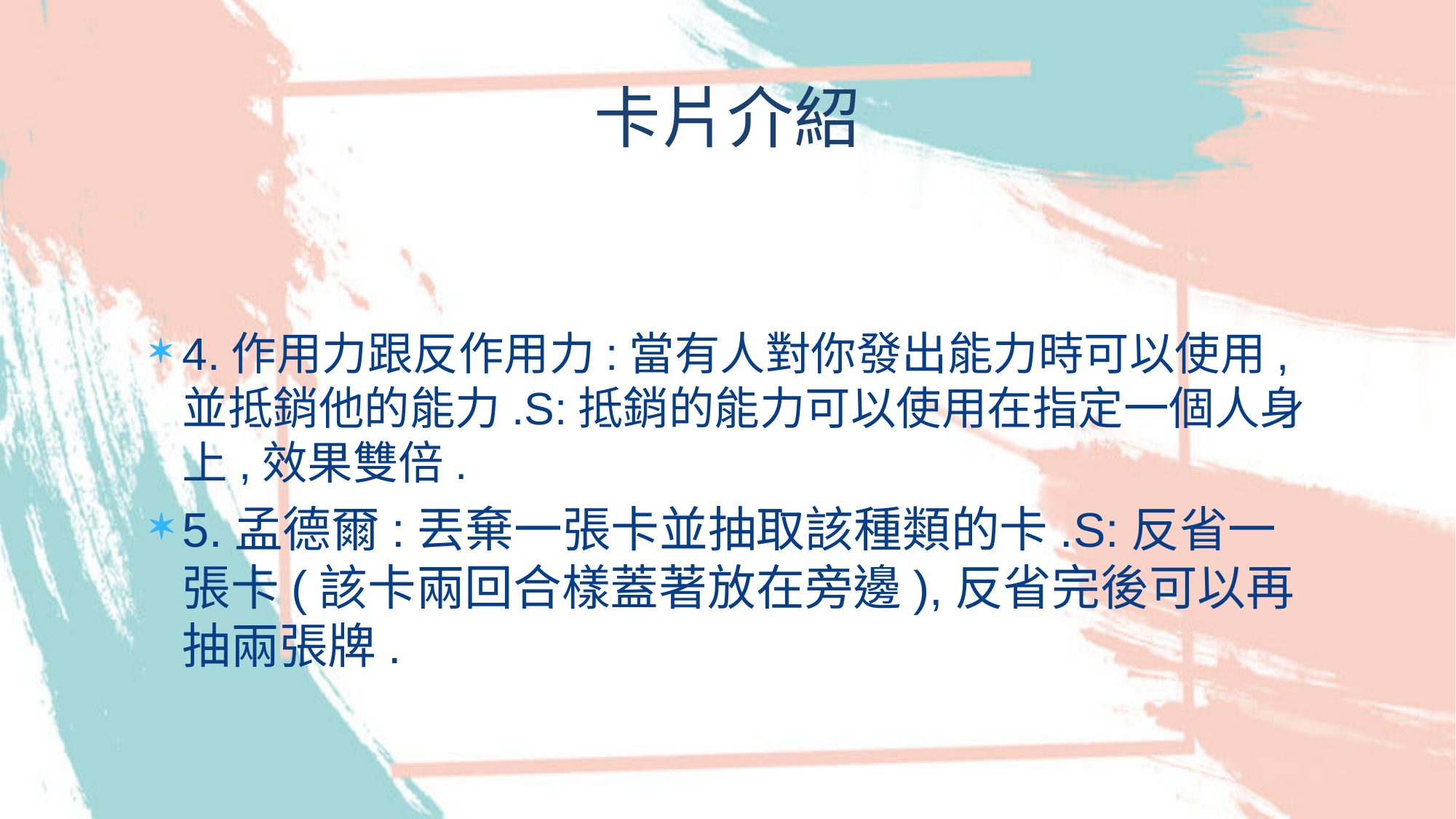

# 卡片介紹
4.作用力跟反作用力:當有人對你發出能力時可以使用,並抵銷他的能力.S:抵銷的能力可以使用在指定一個人身上,效果雙倍.
5.孟德爾:丟棄一張卡並抽取該種類的卡.S:反省一張卡(該卡兩回合樣蓋著放在旁邊),反省完後可以再抽兩張牌.